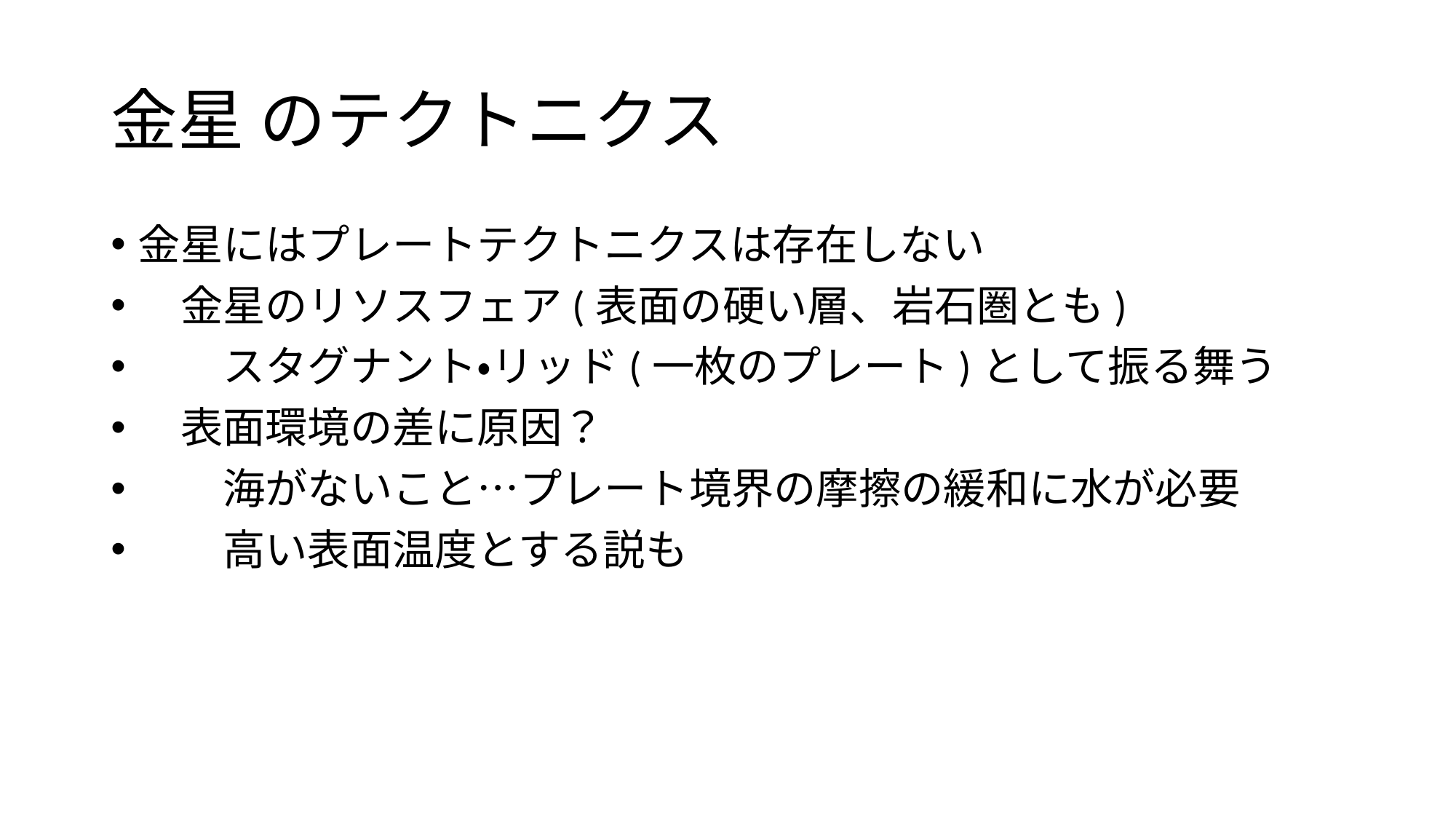

# 金星 のテクトニクス
金星にはプレートテクトニクスは存在しない
　金星のリソスフェア(表面の硬い層、岩石圏とも)
　　スタグナント・リッド(一枚のプレート)として振る舞う
　表面環境の差に原因？
　　海がないこと…プレート境界の摩擦の緩和に水が必要
　　高い表面温度とする説も